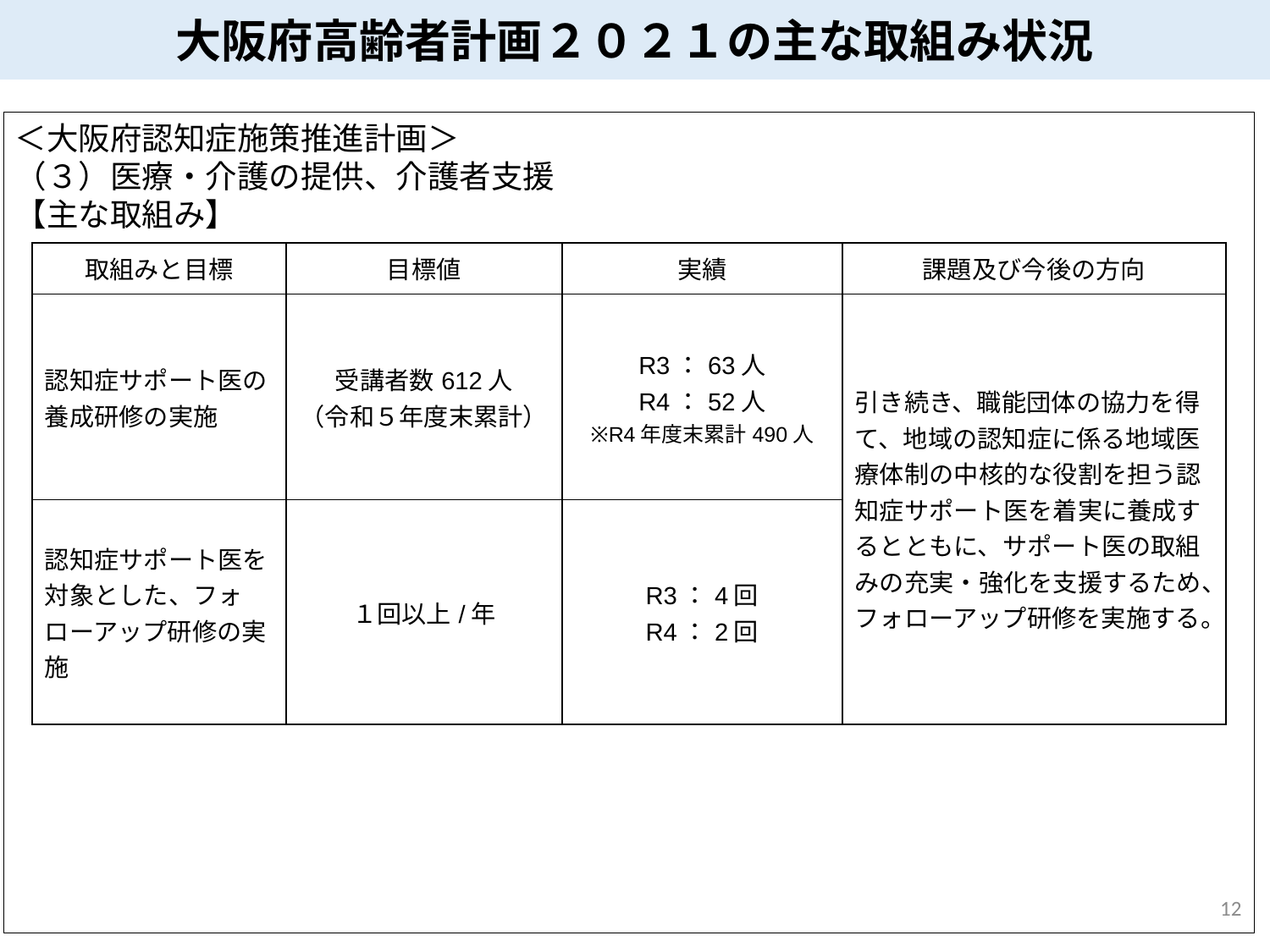

大阪府高齢者計画２０２１の主な取組み状況
＜大阪府認知症施策推進計画＞
（３）医療・介護の提供、介護者支援
【主な取組み】

| 取組みと目標 | 目標値 | 実績 | 課題及び今後の方向 |
| --- | --- | --- | --- |
| 認知症サポート医の養成研修の実施 | 受講者数612人 （令和５年度末累計） | R3：63人 R4：52人 ※R4年度末累計490人 | 引き続き、職能団体の協力を得て、地域の認知症に係る地域医療体制の中核的な役割を担う認知症サポート医を着実に養成するとともに、サポート医の取組みの充実・強化を支援するため、フォローアップ研修を実施する。 |
| 認知症サポート医を対象とした、フォローアップ研修の実施 | １回以上/年 | R3：4回 R4：2回 |  |
12